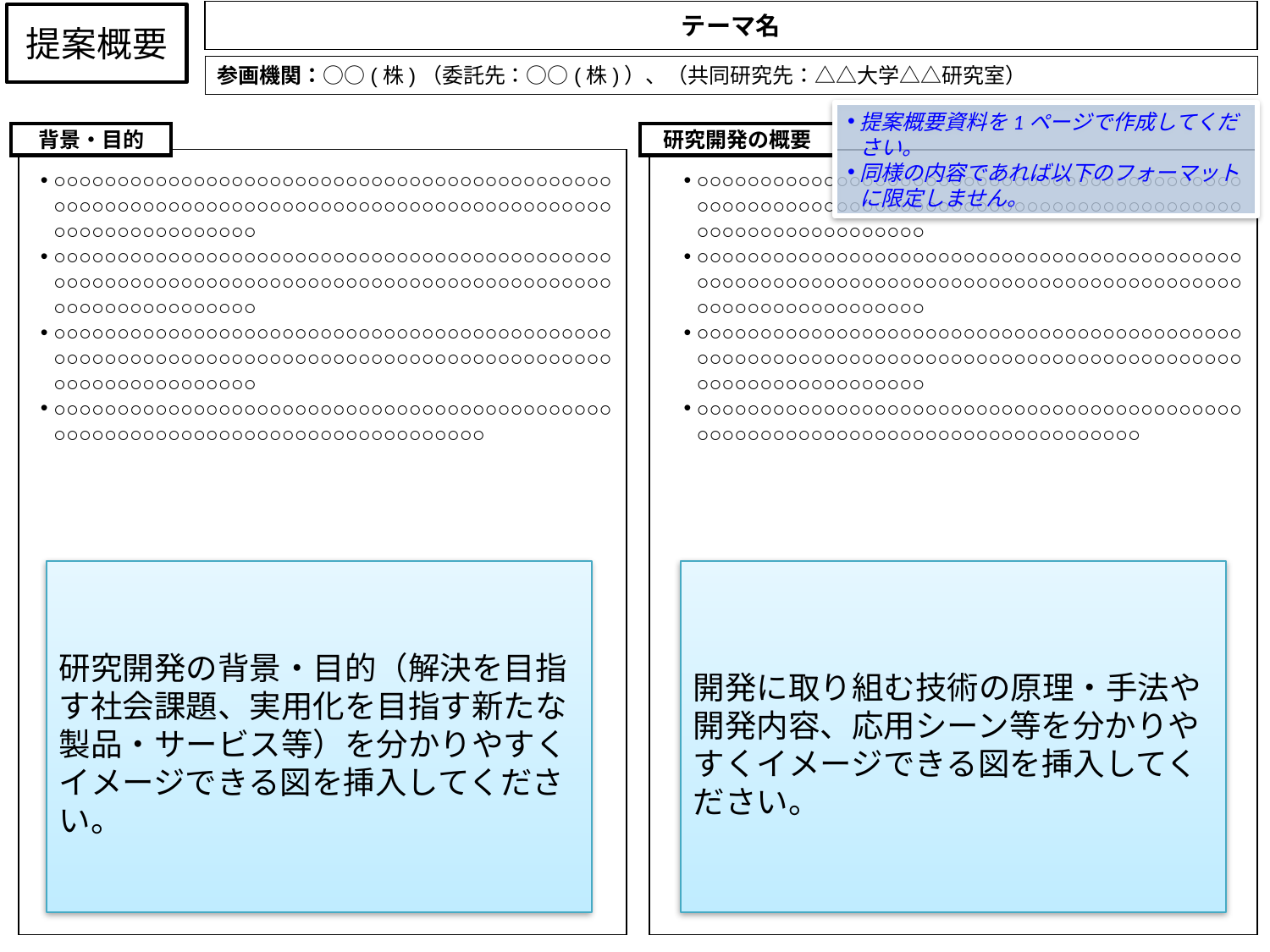

テーマ名
# 提案概要
参画機関：○○(株)（委託先：○○(株)）、（共同研究先：△△大学△△研究室）
提案概要資料を1ページで作成してください。
同様の内容であれば以下のフォーマットに限定しません。
背景・目的
研究開発の概要

○○○○○○○○○○○○○○○○○○○○○○○○○○○○○○○○○○○○○○○○○○○○○○○○○○○○○○○○○○○○○○○○○○○○○○○○○○○○○○○○○○○○○○○○○○○○○○○○○○○○○○○○
○○○○○○○○○○○○○○○○○○○○○○○○○○○○○○○○○○○○○○○○○○○○○○○○○○○○○○○○○○○○○○○○○○○○○○○○○○○○○○○○○○○○○○○○○○○○○○○○○○○○○○○○
○○○○○○○○○○○○○○○○○○○○○○○○○○○○○○○○○○○○○○○○○○○○○○○○○○○○○○○○○○○○○○○○○○○○○○○○○○○○○○○○○○○○○○○○○○○○○○○○○○○○○○○○
○○○○○○○○○○○○○○○○○○○○○○○○○○○○○○○○○○○○○○○○○○○○○○○○○○○○○○○○○○○○○○○○○○○○○○○○○○○○○○
○○○○○○○○○○○○○○○○○○○○○○○○○○○○○○○○○○○○○○○○○○○○○○○○○○○○○○○○○○○○○○○○○○○○○○○○○○○○○○○○○○○○○○○○○○○○○○○○○○○○○○○○
○○○○○○○○○○○○○○○○○○○○○○○○○○○○○○○○○○○○○○○○○○○○○○○○○○○○○○○○○○○○○○○○○○○○○○○○○○○○○○○○○○○○○○○○○○○○○○○○○○○○○○○○
○○○○○○○○○○○○○○○○○○○○○○○○○○○○○○○○○○○○○○○○○○○○○○○○○○○○○○○○○○○○○○○○○○○○○○○○○○○○○○○○○○○○○○○○○○○○○○○○○○○○○○○○
○○○○○○○○○○○○○○○○○○○○○○○○○○○○○○○○○○○○○○○○○○○○○○○○○○○○○○○○○○○○○○○○○○○○○○○○○○○○○○
研究開発の背景・目的（解決を目指す社会課題、実用化を目指す新たな製品・サービス等）を分かりやすくイメージできる図を挿入してください。
開発に取り組む技術の原理・手法や開発内容、応用シーン等を分かりやすくイメージできる図を挿入してください。